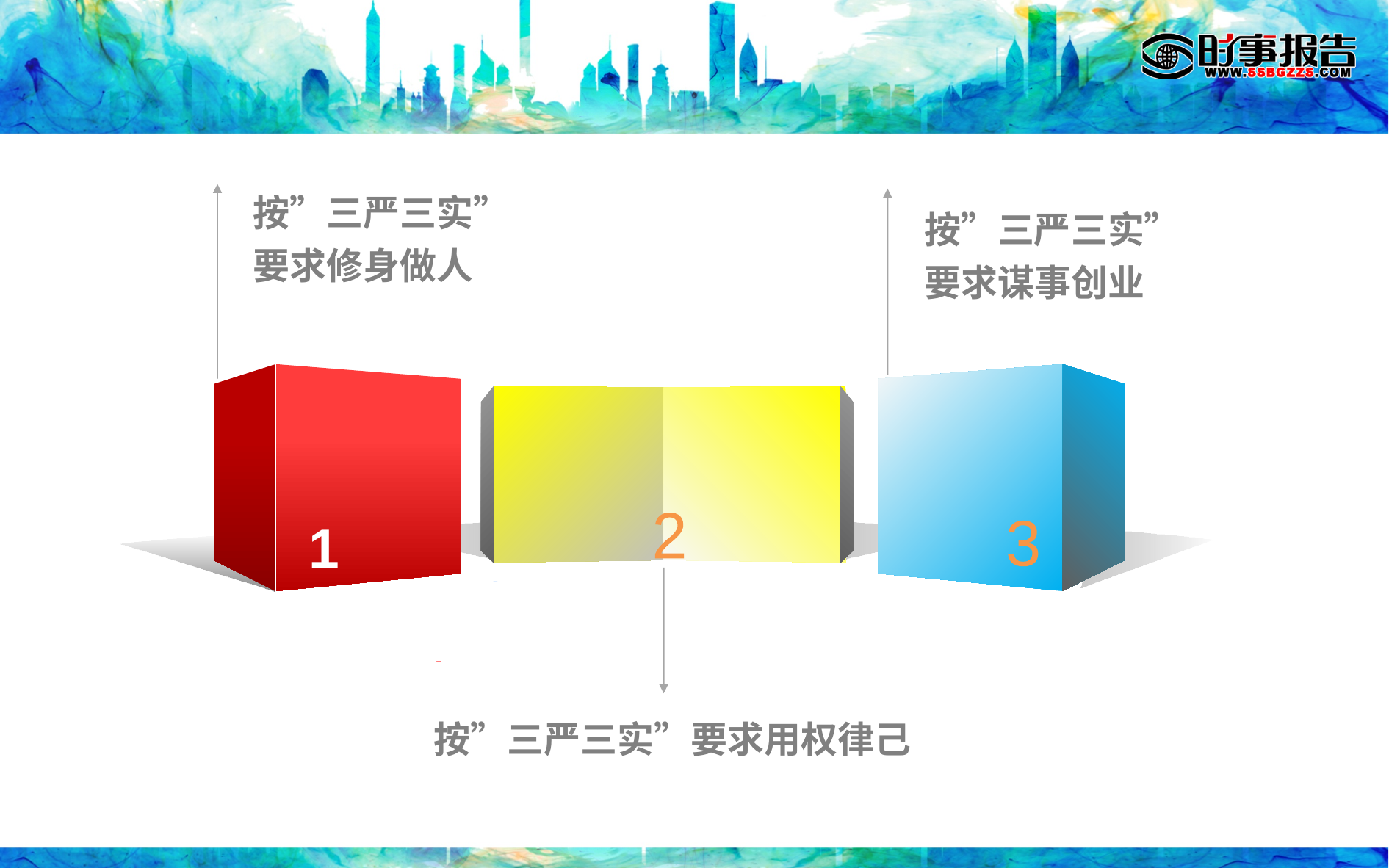

按”三严三实”要求修身做人

1

按”三严三实”要求谋事创业

2
3

按”三严三实”要求用权律己